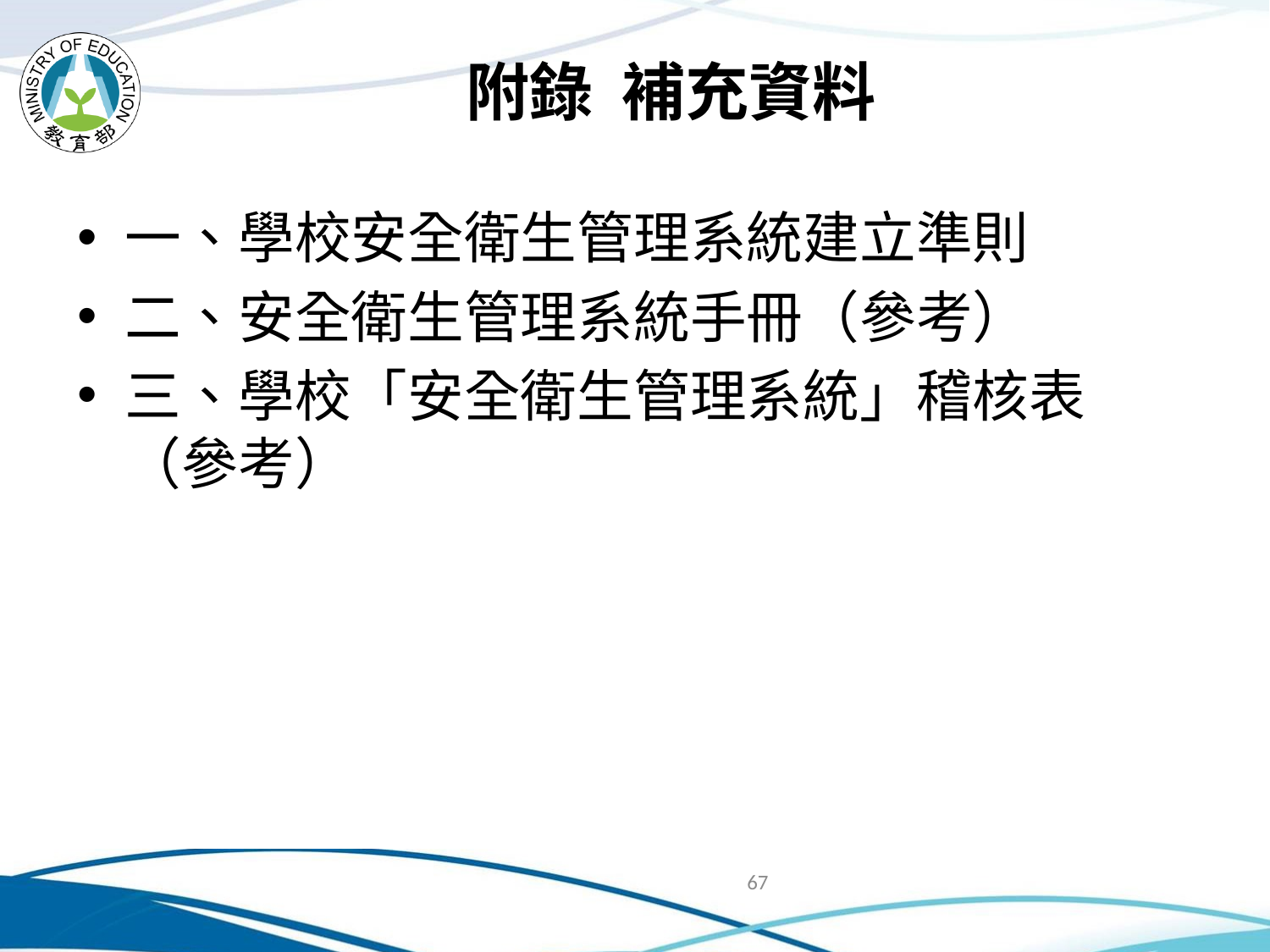

# 附錄  補充資料
一、學校安全衛生管理系統建立準則
二、安全衛生管理系統手冊（參考）
三、學校「安全衛生管理系統」稽核表（參考）
67